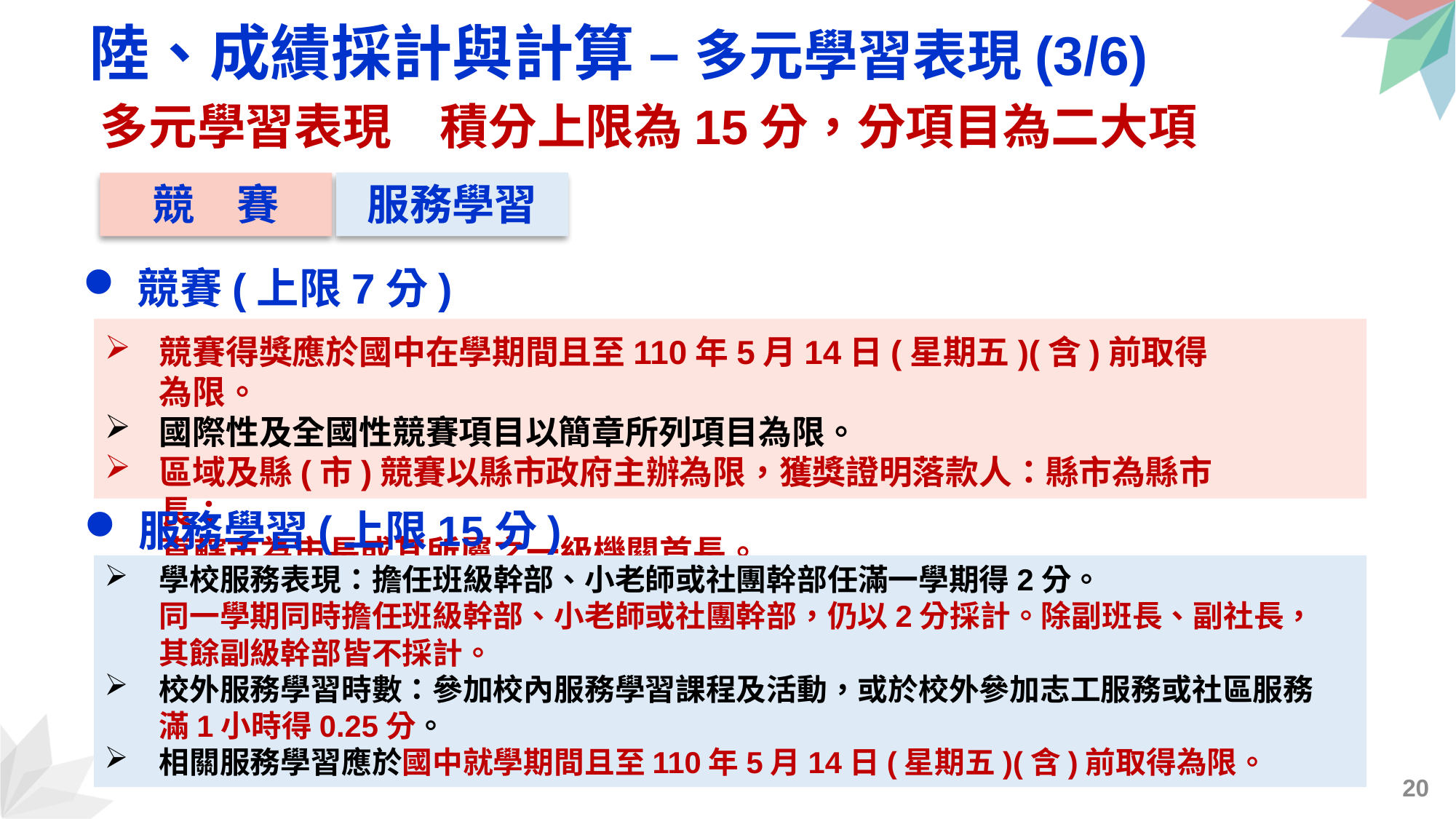

# 陸、成績採計與計算 – 多元學習表現(3/6)

多元學習表現　積分上限為15分，分項目為二大項
競　賽

服務學習

競賽(上限7分)
競賽得獎應於國中在學期間且至110年5月14日(星期五)(含)前取得為限。
國際性及全國性競賽項目以簡章所列項目為限。
區域及縣(市)競賽以縣市政府主辦為限，獲獎證明落款人：縣市為縣市長；
       直轄市為市長或其所屬之一級機關首長。
服務學習(上限15分)
學校服務表現：擔任班級幹部、小老師或社團幹部任滿一學期得2分。
同一學期同時擔任班級幹部、小老師或社團幹部，仍以2分採計。除副班長、副社長，其餘副級幹部皆不採計。
校外服務學習時數：參加校內服務學習課程及活動，或於校外參加志工服務或社區服務滿1小時得0.25分。
相關服務學習應於國中就學期間且至110年5月14日(星期五)(含)前取得為限。
20